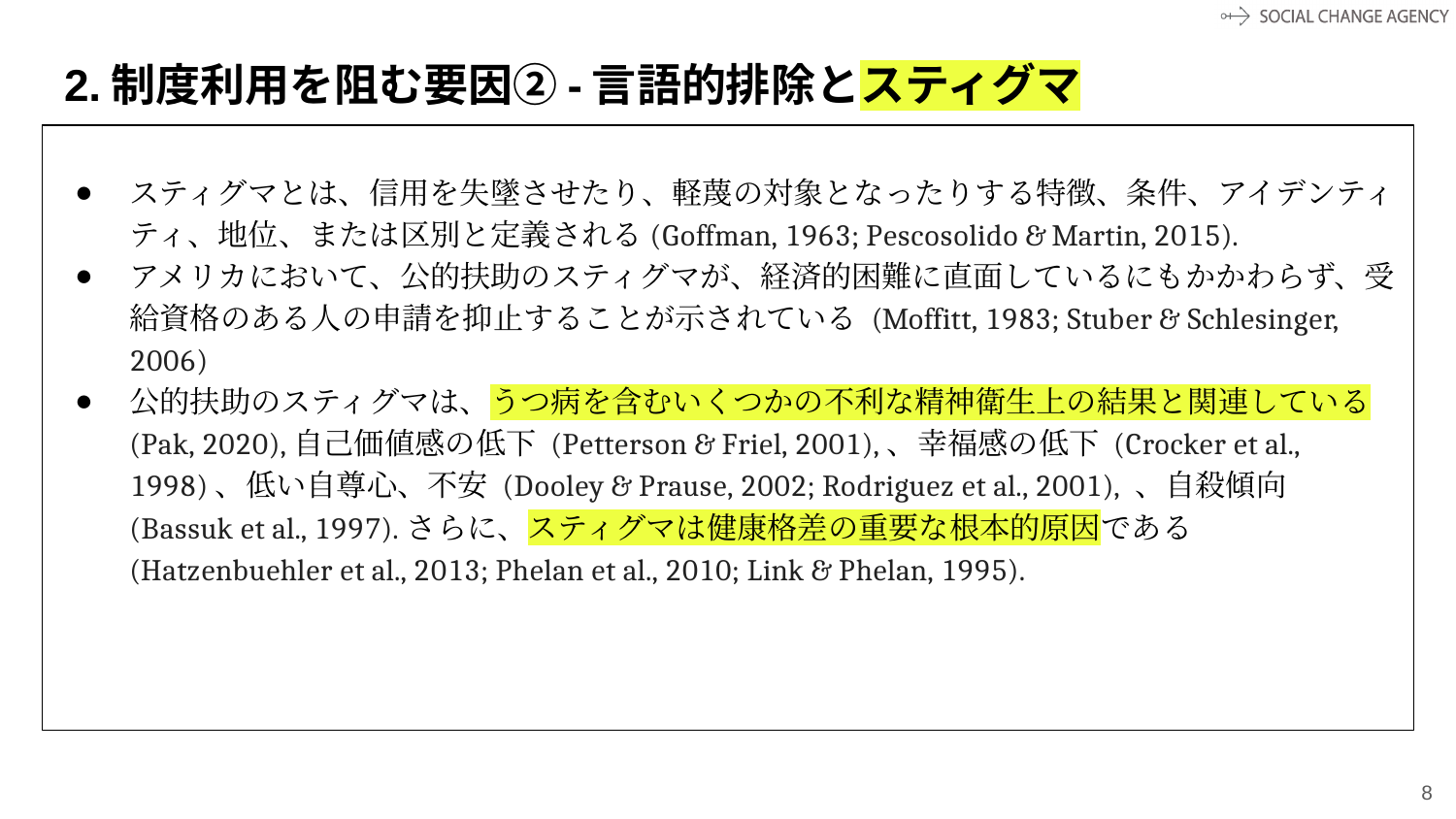

# 2.制度利用を阻む要因②-言語的排除とスティグマ

スティグマとは、信用を失墜させたり、軽蔑の対象となったりする特徴、条件、アイデンティティ、地位、または区別と定義される(Goffman, 1963; Pescosolido & Martin, 2015).
アメリカにおいて、公的扶助のスティグマが、経済的困難に直面しているにもかかわらず、受給資格のある人の申請を抑止することが示されている (Moffitt, 1983; Stuber & Schlesinger, 2006)
公的扶助のスティグマは、うつ病を含むいくつかの不利な精神衛生上の結果と関連している(Pak, 2020),自己価値感の低下 (Petterson & Friel, 2001),、幸福感の低下 (Crocker et al., 1998)、低い自尊心、不安 (Dooley & Prause, 2002; Rodriguez et al., 2001), 、自殺傾向 (Bassuk et al., 1997).さらに、スティグマは健康格差の重要な根本的原因である (Hatzenbuehler et al., 2013; Phelan et al., 2010; Link & Phelan, 1995).
8